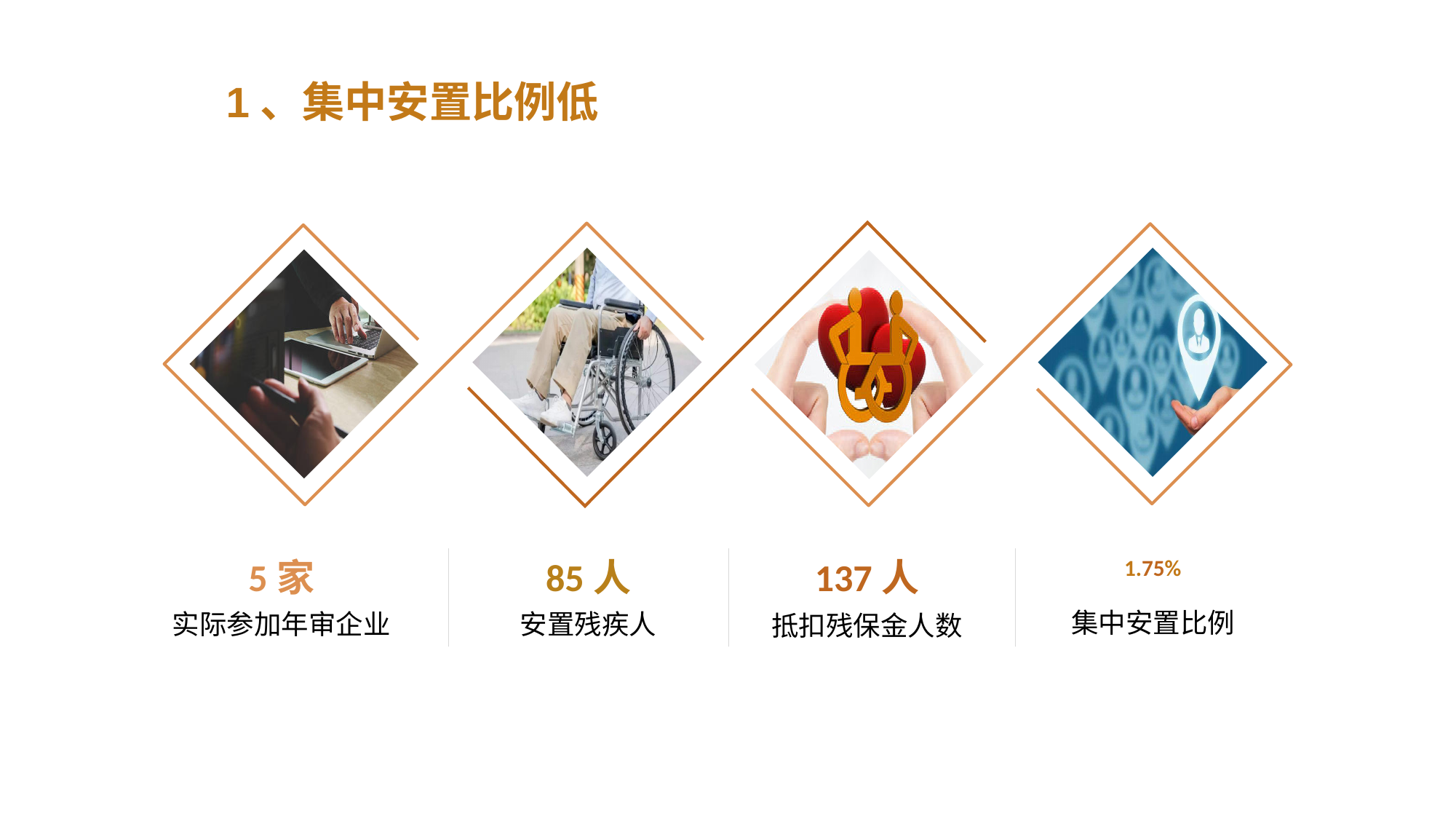

1、集中安置比例低

5家
85人
137人
1.75%
集中安置比例
实际参加年审企业
安置残疾人
抵扣残保金人数